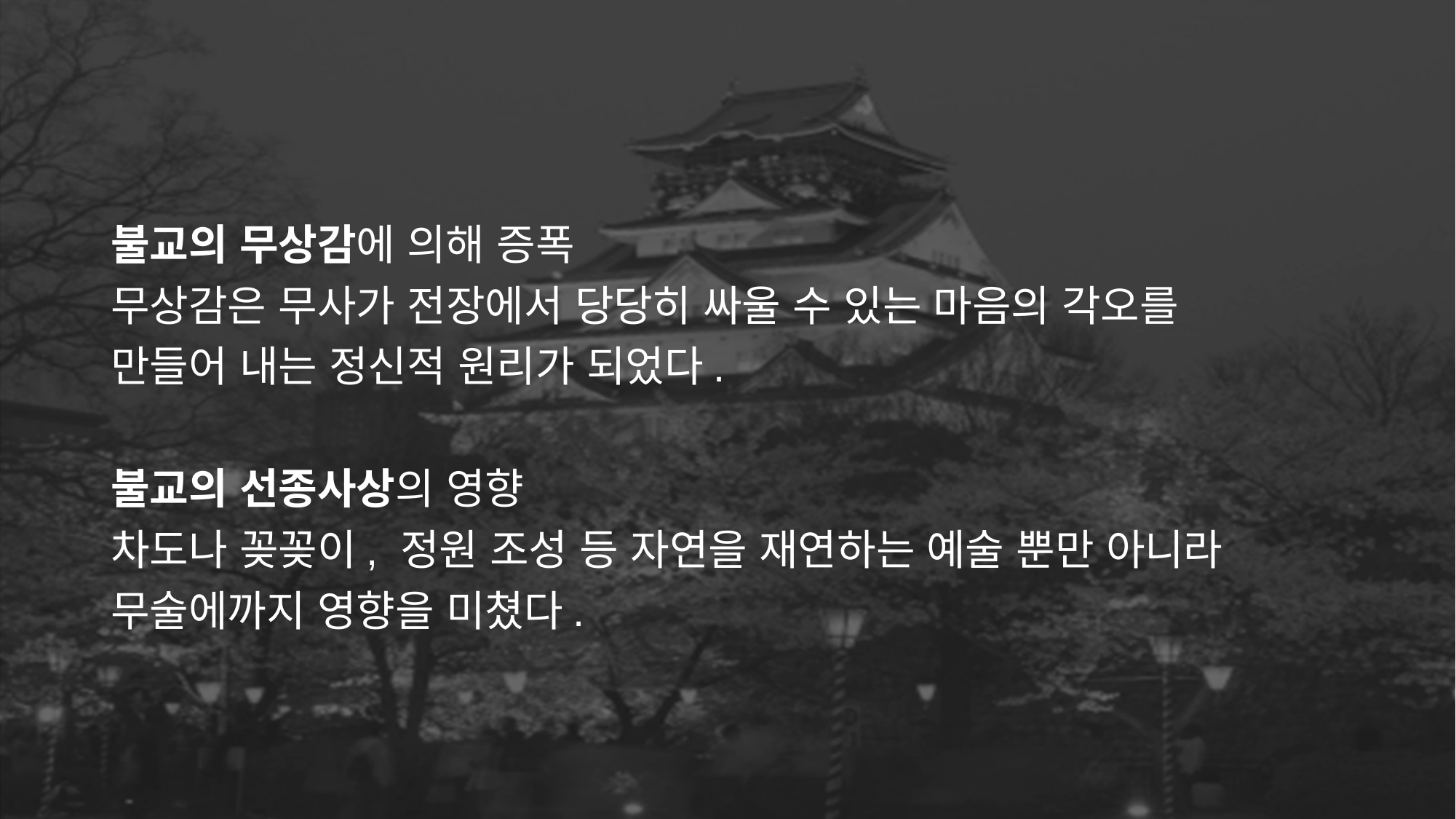

불교의 무상감에 의해 증폭
무상감은 무사가 전장에서 당당히 싸울 수 있는 마음의 각오를
만들어 내는 정신적 원리가 되었다.

불교의 선종사상의 영향
차도나 꽂꽂이, 정원 조성 등 자연을 재연하는 예술 뿐만 아니라
무술에까지 영향을 미쳤다.